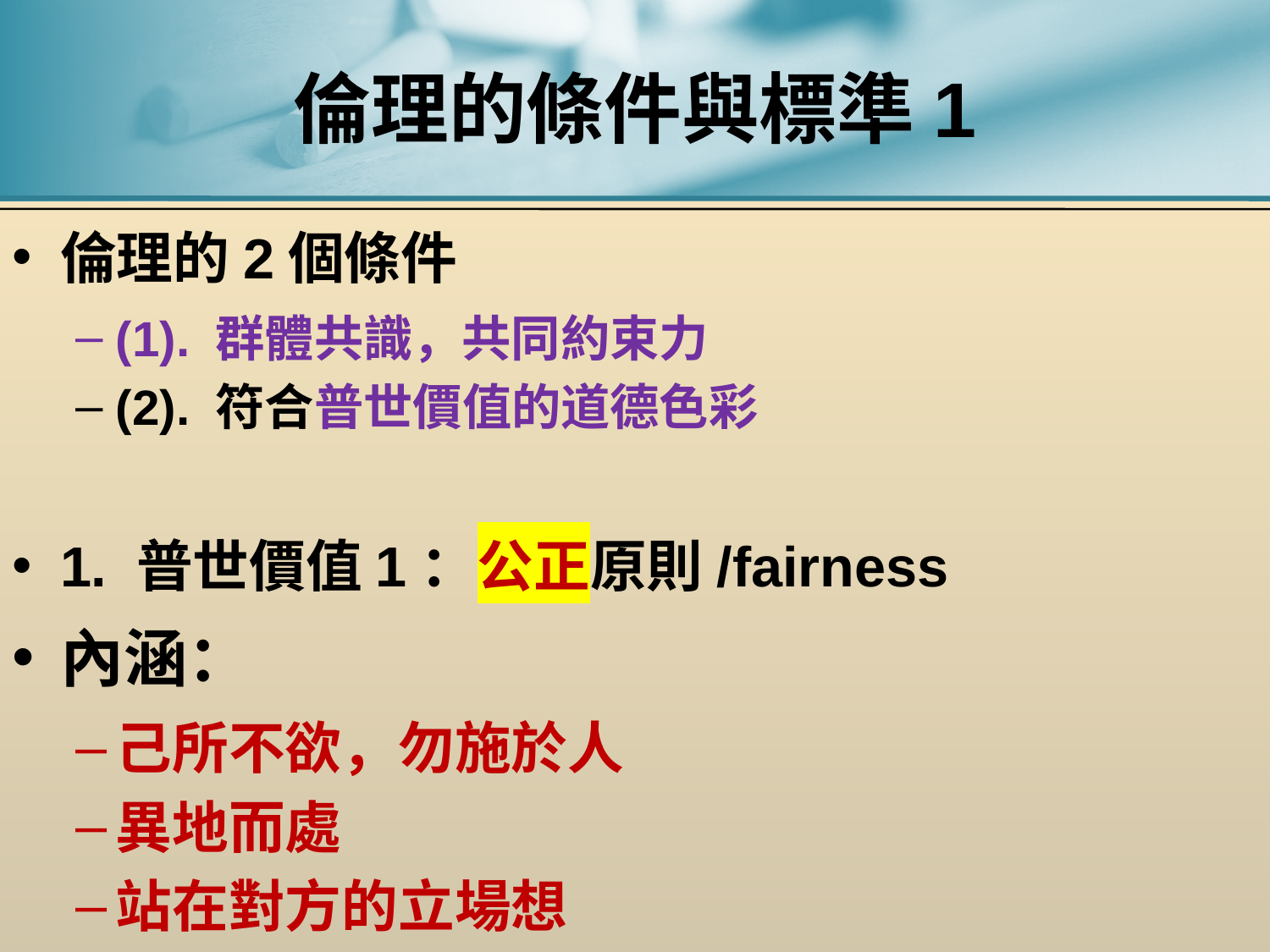

# 倫理的條件與標準1
倫理的2個條件
(1). 群體共識，共同約束力
(2). 符合普世價值的道德色彩

1. 普世價值1：公正原則/fairness
內涵：
己所不欲，勿施於人
異地而處
站在對方的立場想